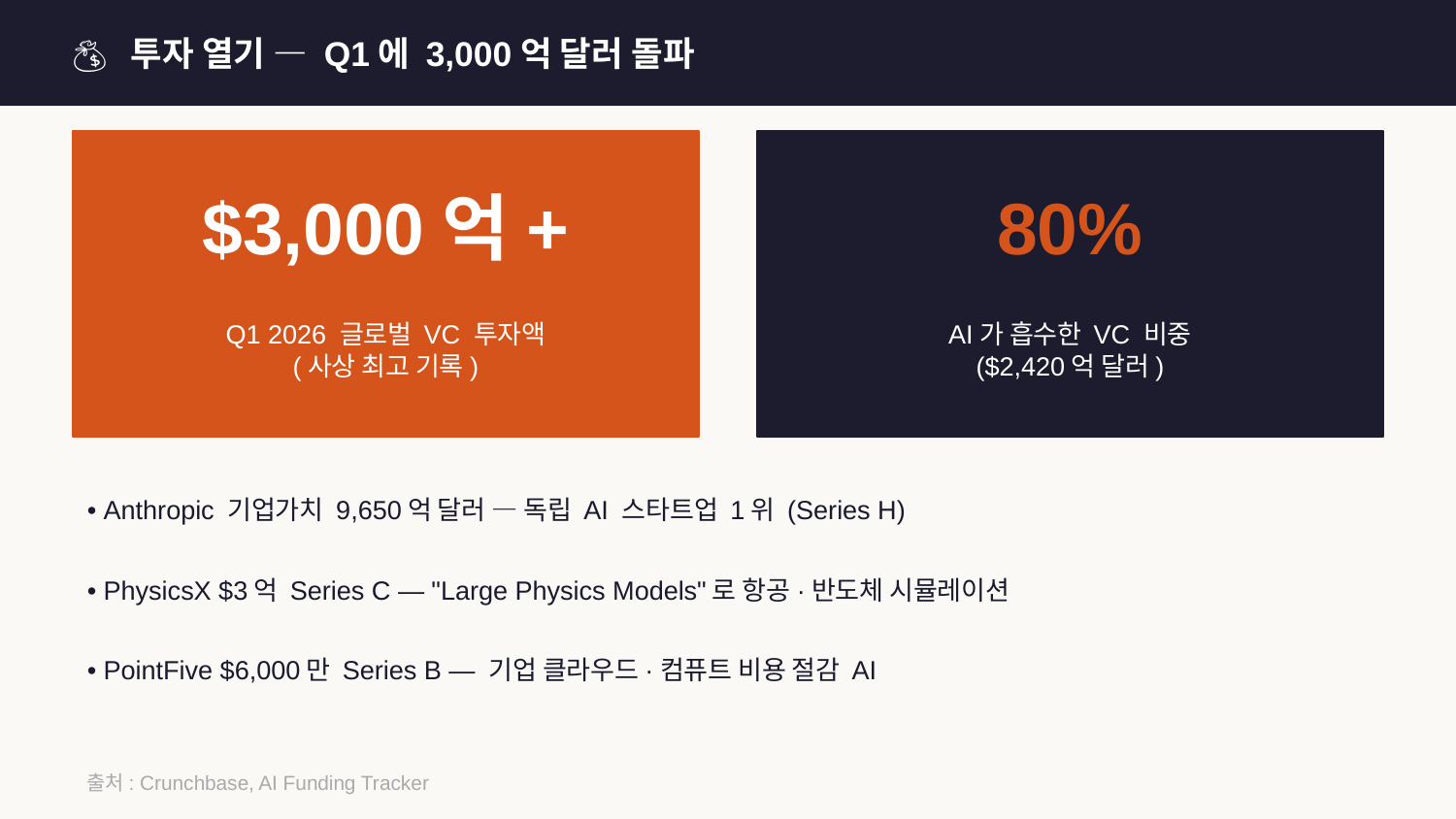

💰  투자 열기 — Q1에 3,000억 달러 돌파

$3,000억+
80%
Q1 2026 글로벌 VC 투자액
(사상 최고 기록)
AI가 흡수한 VC 비중
($2,420억 달러)
• Anthropic 기업가치 9,650억 달러 — 독립 AI 스타트업 1위 (Series H)
• PhysicsX $3억 Series C — "Large Physics Models"로 항공·반도체 시뮬레이션
• PointFive $6,000만 Series B — 기업 클라우드·컴퓨트 비용 절감 AI
출처: Crunchbase, AI Funding Tracker